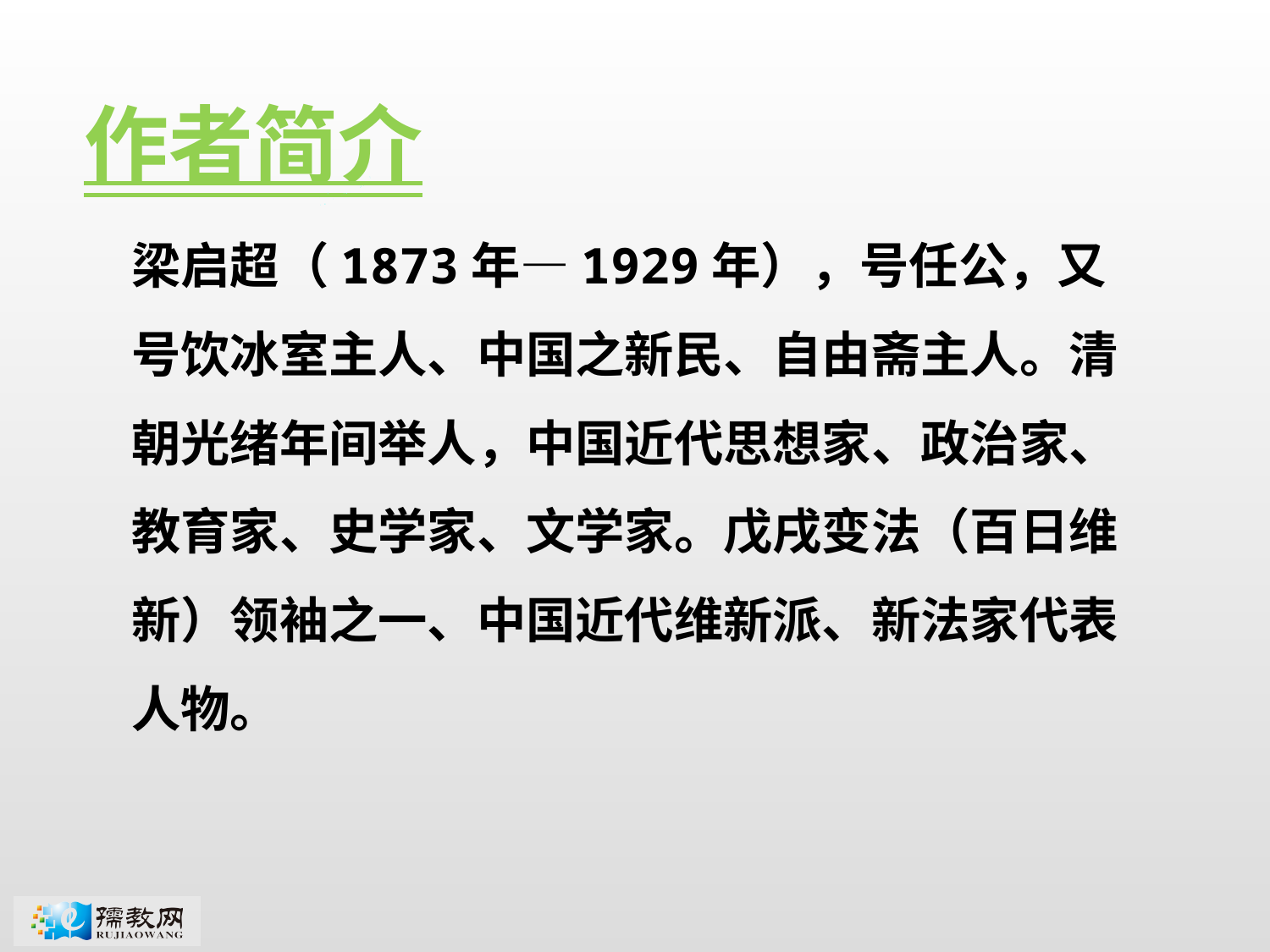

作者简介

梁启超（1873年—1929年），号任公，又号饮冰室主人、中国之新民、自由斋主人。清朝光绪年间举人，中国近代思想家、政治家、教育家、史学家、文学家。戊戌变法（百日维新）领袖之一、中国近代维新派、新法家代表人物。